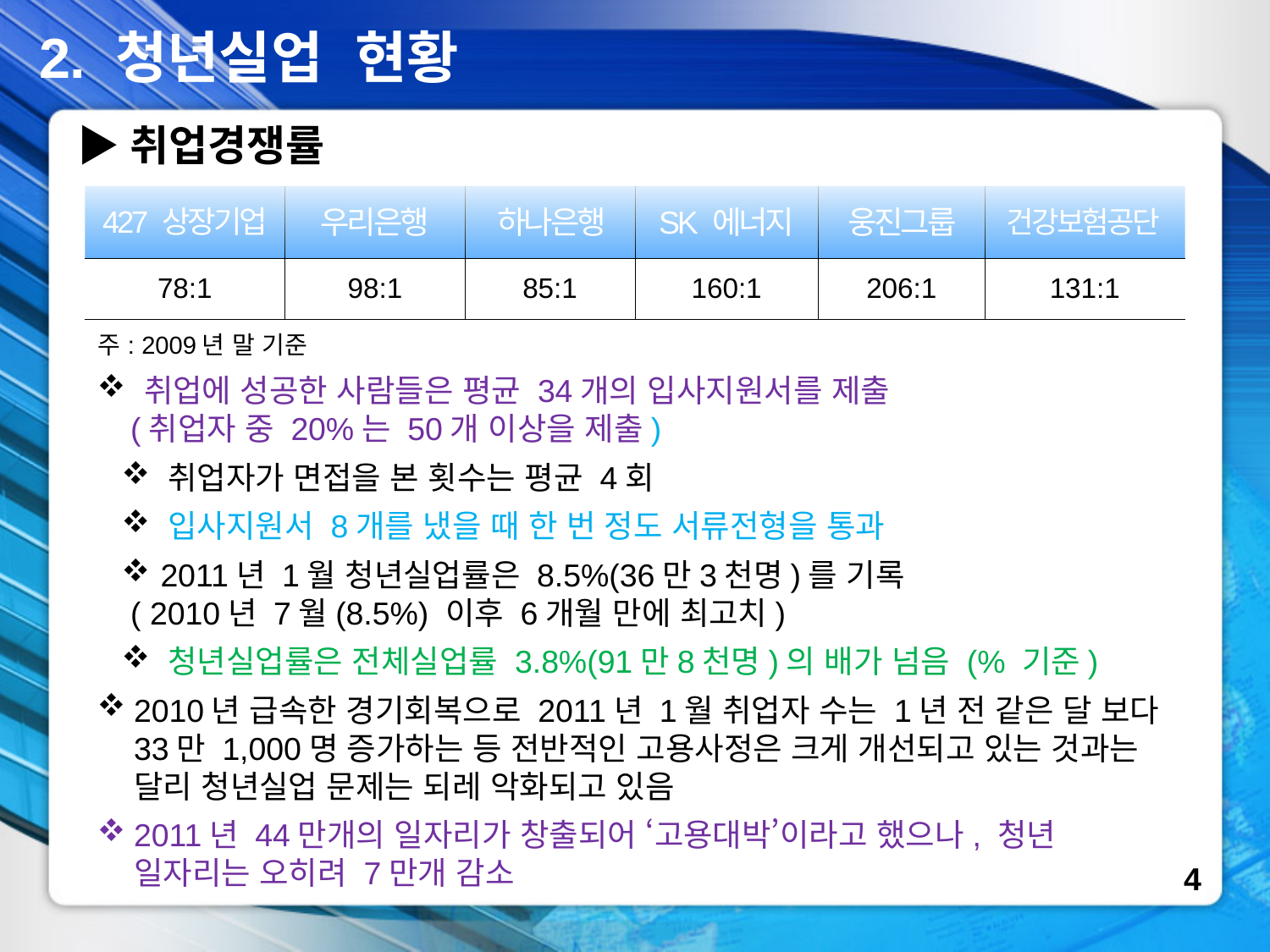

2. 청년실업  현황
▶취업경쟁률
|  |  |  |  |  |  |
| --- | --- | --- | --- | --- | --- |
| 78:1 | 98:1 | 85:1 | 160:1 | 206:1 | 131:1 |
| 주: 2009년 말 기준 |  |  |  |  |  |

427 상장기업
우리은행
하나은행
SK 에너지
웅진그룹
건강보험공단
 취업에 성공한 사람들은 평균 34개의 입사지원서를 제출
 (취업자 중 20%는 50개 이상을 제출)

 취업자가 면접을 본 횟수는 평균 4회

 입사지원서 8개를 냈을 때 한 번 정도 서류전형을 통과

 2011년 1월 청년실업률은 8.5%(36만3천명)를 기록
 ( 2010년 7월(8.5%) 이후 6개월 만에 최고치)

 청년실업률은 전체실업률 3.8%(91만8천명)의 배가 넘음 (% 기준)

2010년 급속한 경기회복으로 2011년 1월 취업자 수는 1년 전 같은 달 보다 33만 1,000명 증가하는 등 전반적인 고용사정은 크게 개선되고 있는 것과는 달리 청년실업 문제는 되레 악화되고 있음

2011년 44만개의 일자리가 창출되어 ‘고용대박’이라고 했으나, 청년 일자리는 오히려 7만개 감소
4